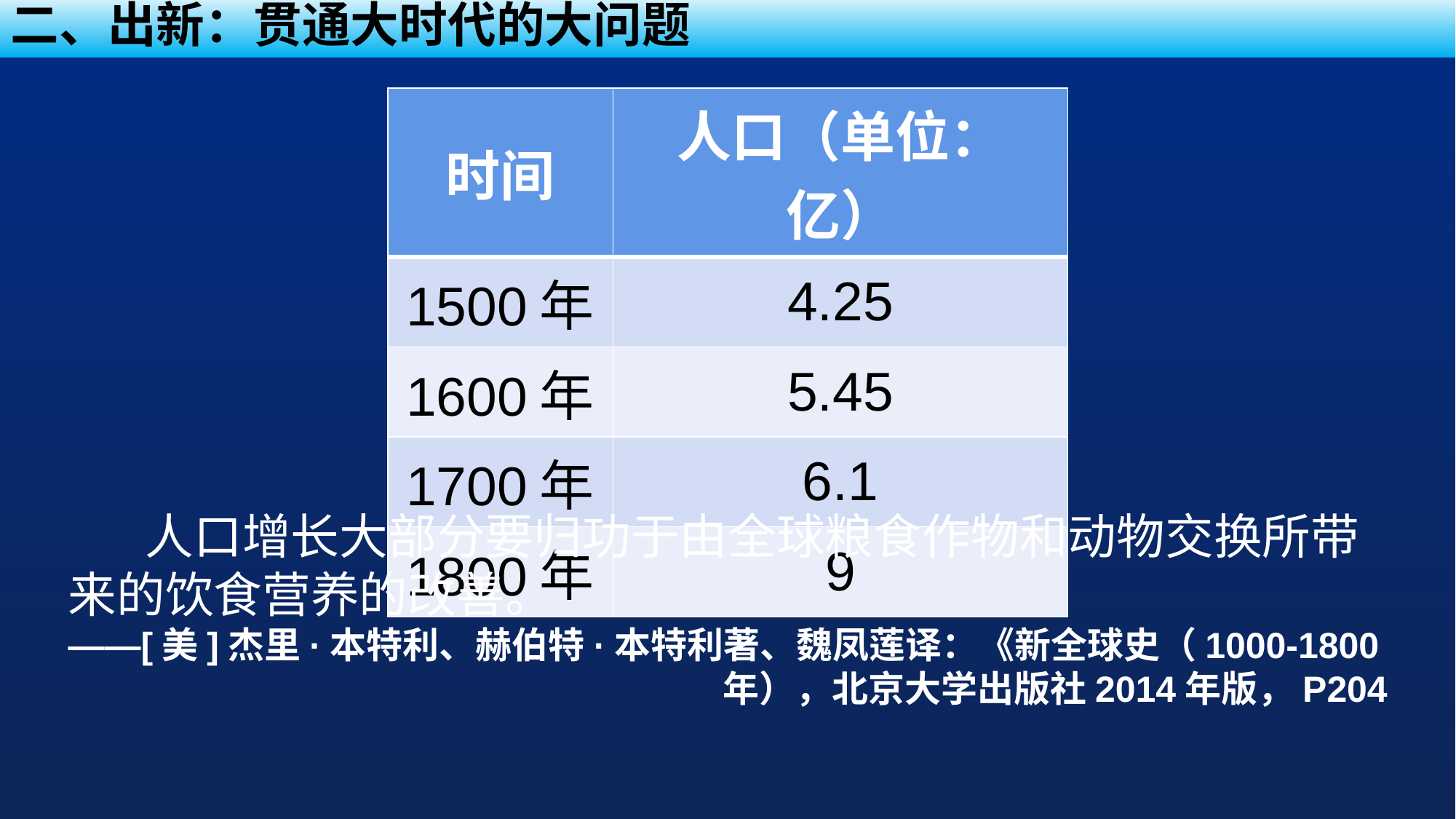

二、出新：贯通大时代的大问题
| 时间 | 人口（单位：亿） |
| --- | --- |
| 1500年 | 4.25 |
| 1600年 | 5.45 |
| 1700年 | 6.1 |
| 1800年 | 9 |
      人口增长大部分要归功于由全球粮食作物和动物交换所带来的饮食营养的改善。
——[美]杰里·本特利、赫伯特·本特利著、魏凤莲译：《新全球史（1000-1800年），北京大学出版社2014年版，P204